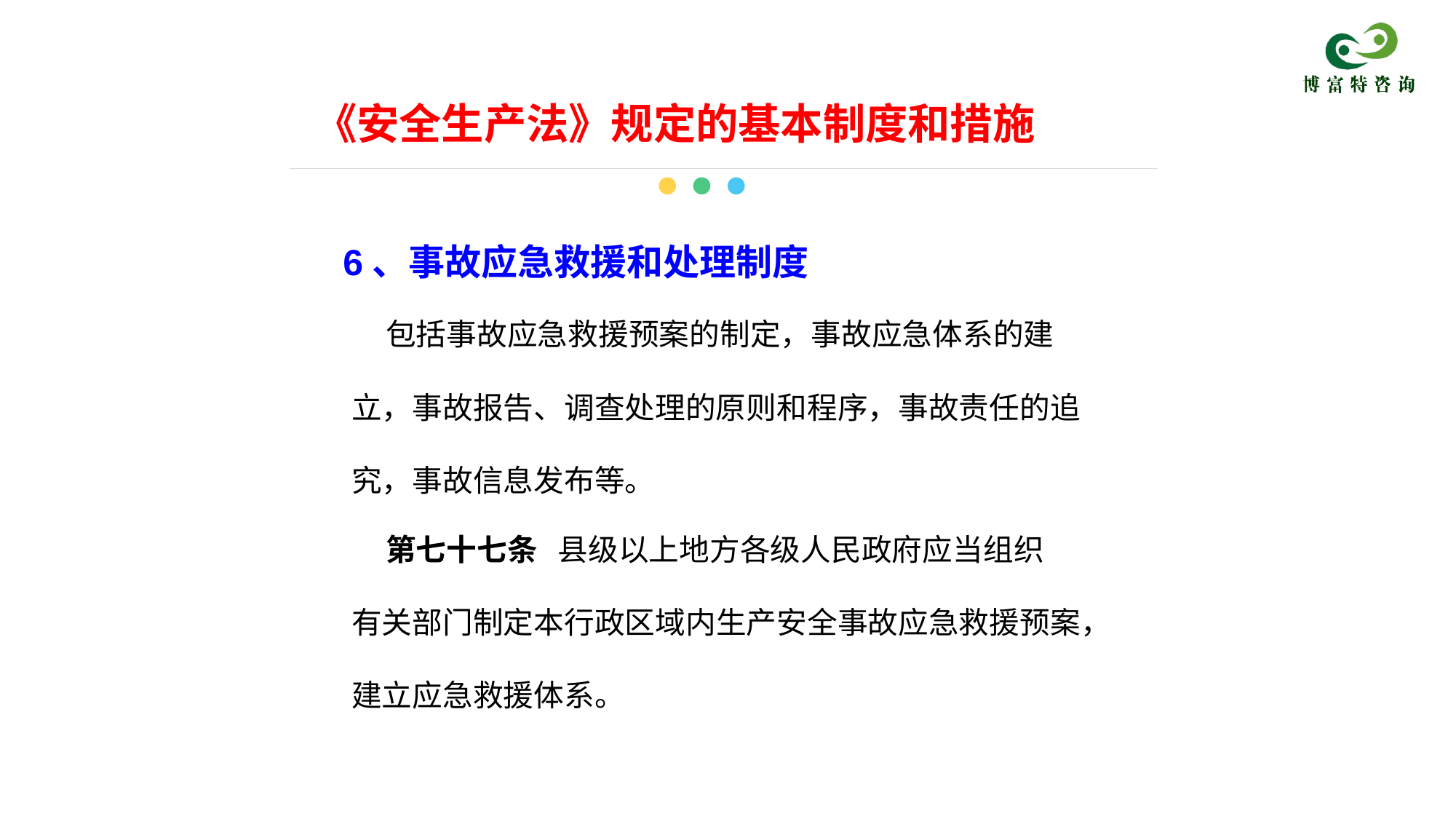

《安全生产法》规定的基本制度和措施

6、事故应急救援和处理制度
    包括事故应急救援预案的制定，事故应急体系的建
立，事故报告、调查处理的原则和程序，事故责任的追
究，事故信息发布等。
    第七十七条   县级以上地方各级人民政府应当组织
有关部门制定本行政区域内生产安全事故应急救援预案，
建立应急救援体系。